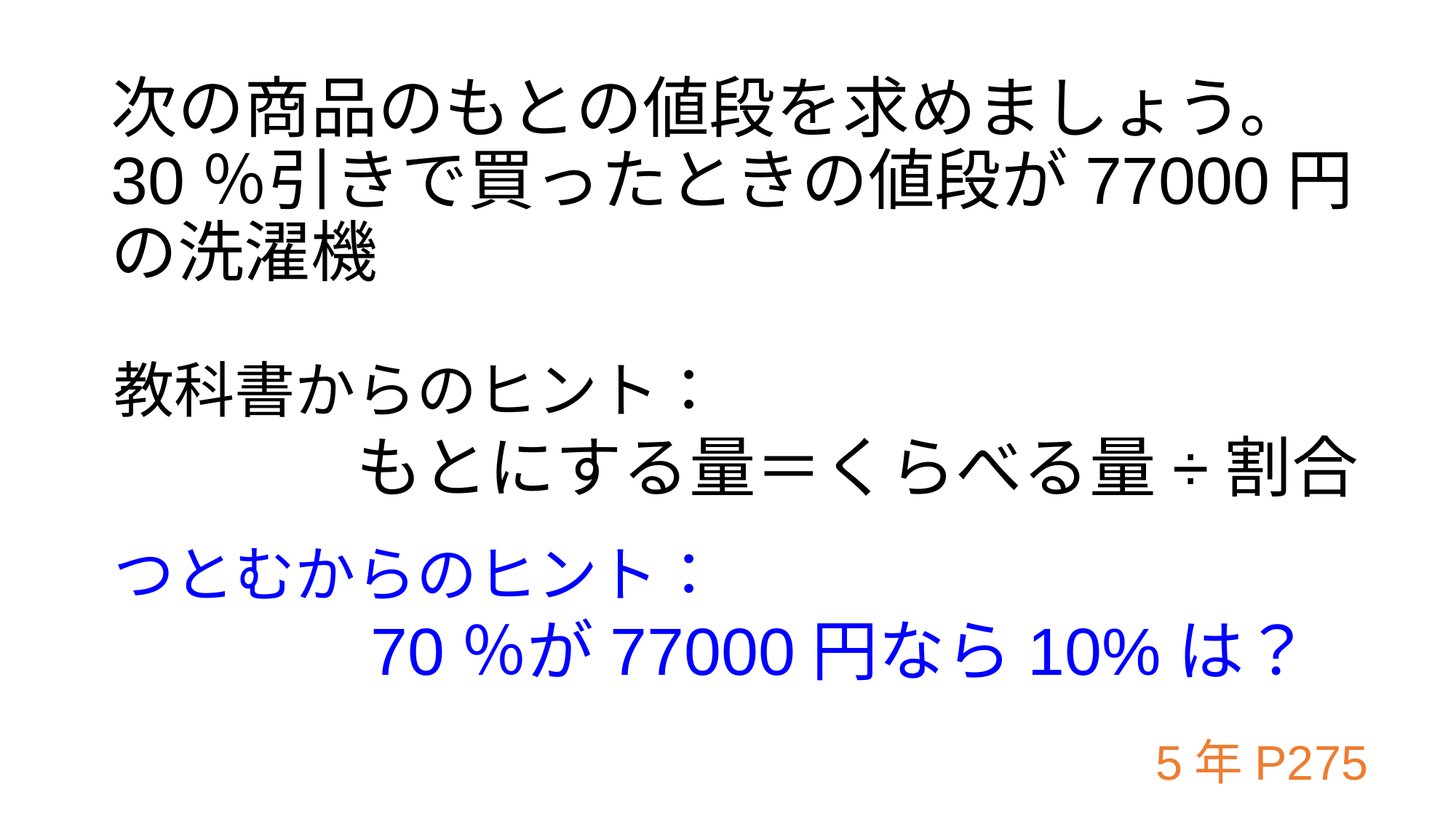

# 次の商品のもとの値段を求めましょう。 30％引きで買ったときの値段が77000円の洗濯機
教科書からのヒント：
　　　　もとにする量＝くらべる量÷割合
つとむからのヒント：
　　　　70％が77000円なら10%は？
5年P275